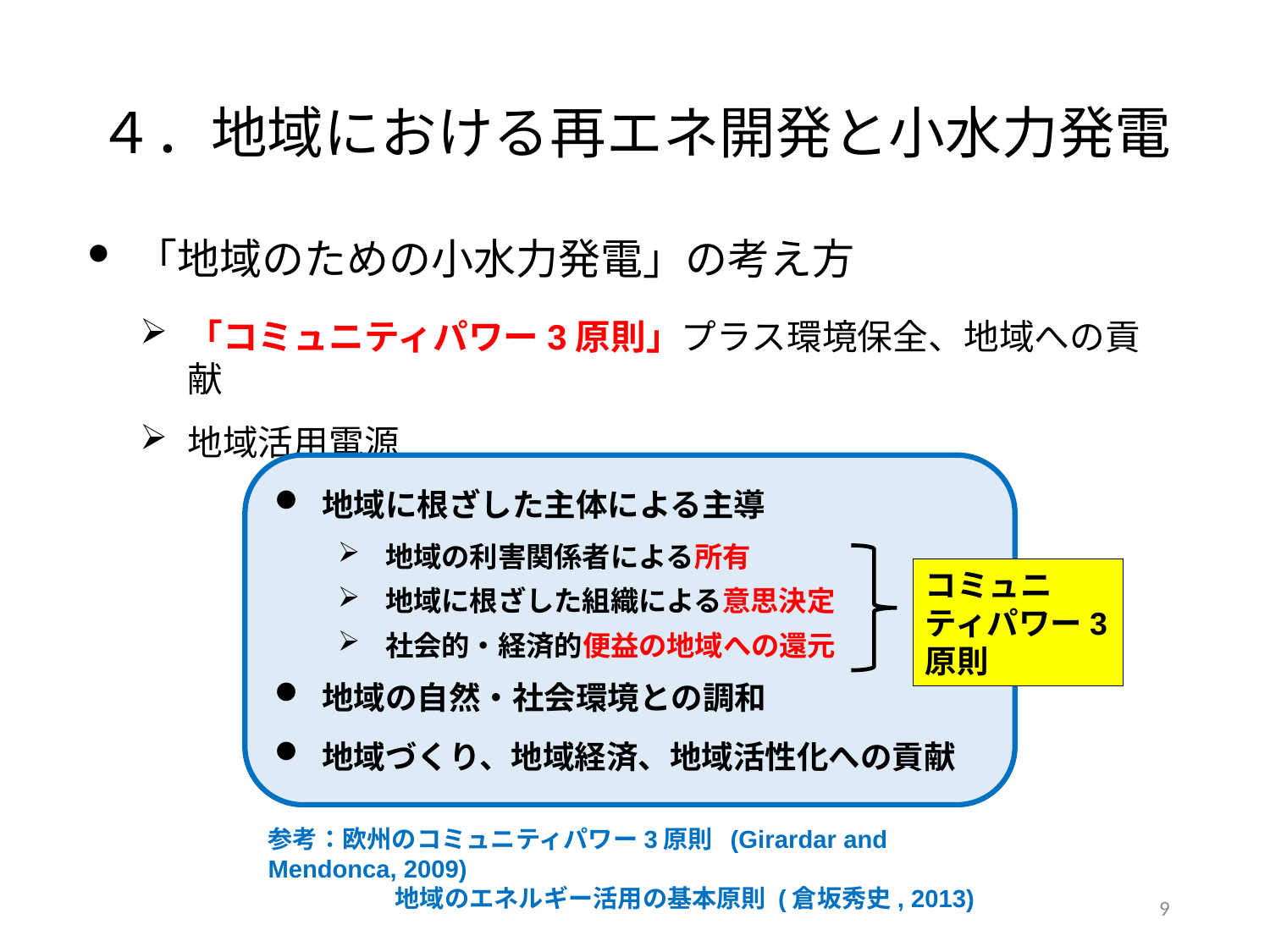

# ４．地域における再エネ開発と小水力発電
「地域のための小水力発電」の考え方
「コミュニティパワー3原則」プラス環境保全、地域への貢献
地域活用電源
地域に根ざした主体による主導
地域の利害関係者による所有
地域に根ざした組織による意思決定
社会的・経済的便益の地域への還元
地域の自然・社会環境との調和
地域づくり、地域経済、地域活性化への貢献

コミュニティパワー3原則
参考：欧州のコミュニティパワー3原則  (Girardar and Mendonca, 2009)
	地域のエネルギー活用の基本原則 (倉坂秀史, 2013)
9